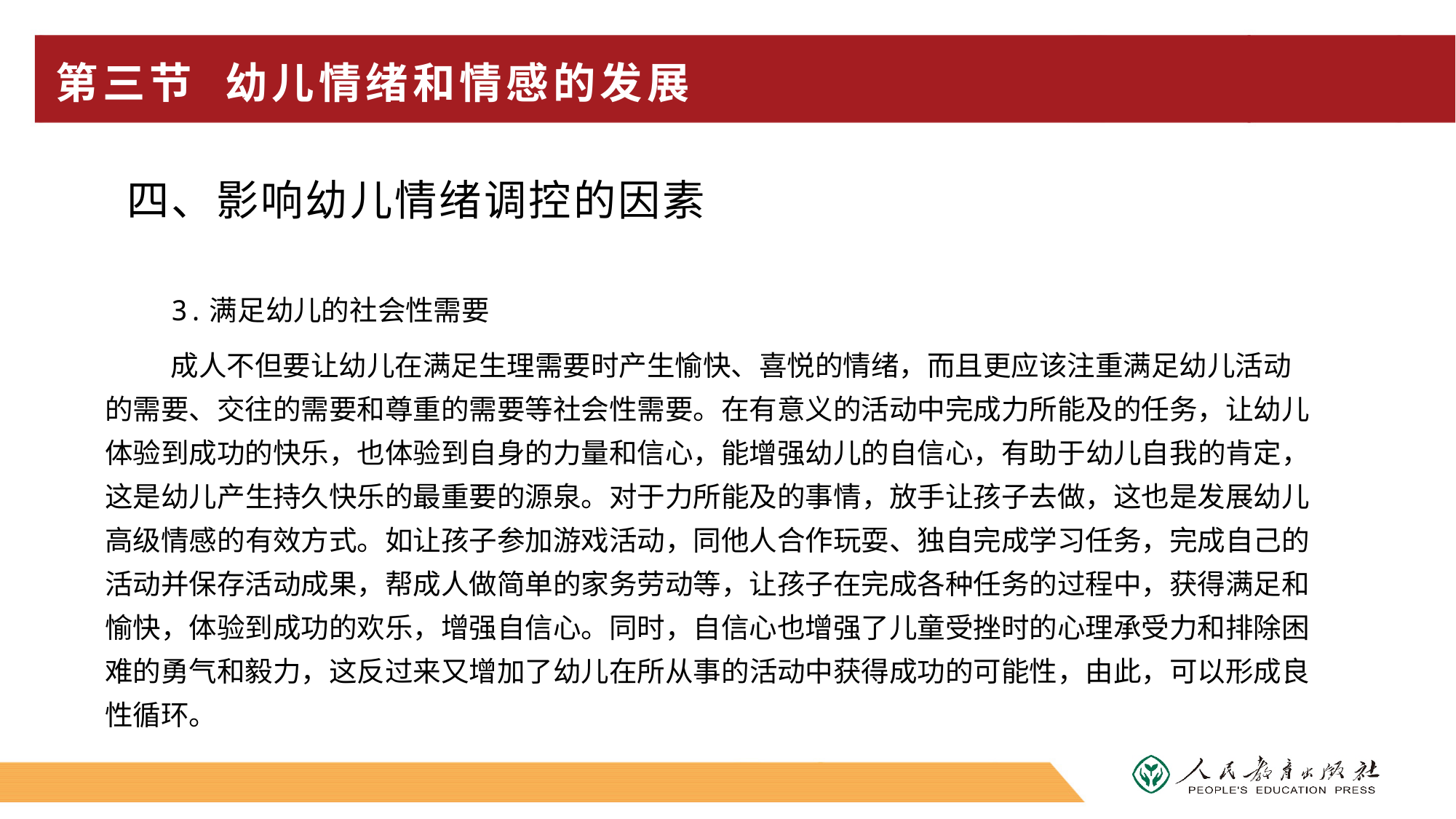

# 第三节  幼儿情绪和情感的发展
 四、影响幼儿情绪调控的因素
3.满足幼儿的社会性需要
成人不但要让幼儿在满足生理需要时产生愉快、喜悦的情绪，而且更应该注重满足幼儿活动的需要、交往的需要和尊重的需要等社会性需要。在有意义的活动中完成力所能及的任务，让幼儿体验到成功的快乐，也体验到自身的力量和信心，能增强幼儿的自信心，有助于幼儿自我的肯定，这是幼儿产生持久快乐的最重要的源泉。对于力所能及的事情，放手让孩子去做，这也是发展幼儿高级情感的有效方式。如让孩子参加游戏活动，同他人合作玩耍、独自完成学习任务，完成自己的活动并保存活动成果，帮成人做简单的家务劳动等，让孩子在完成各种任务的过程中，获得满足和愉快，体验到成功的欢乐，增强自信心。同时，自信心也增强了儿童受挫时的心理承受力和排除困难的勇气和毅力，这反过来又增加了幼儿在所从事的活动中获得成功的可能性，由此，可以形成良性循环。